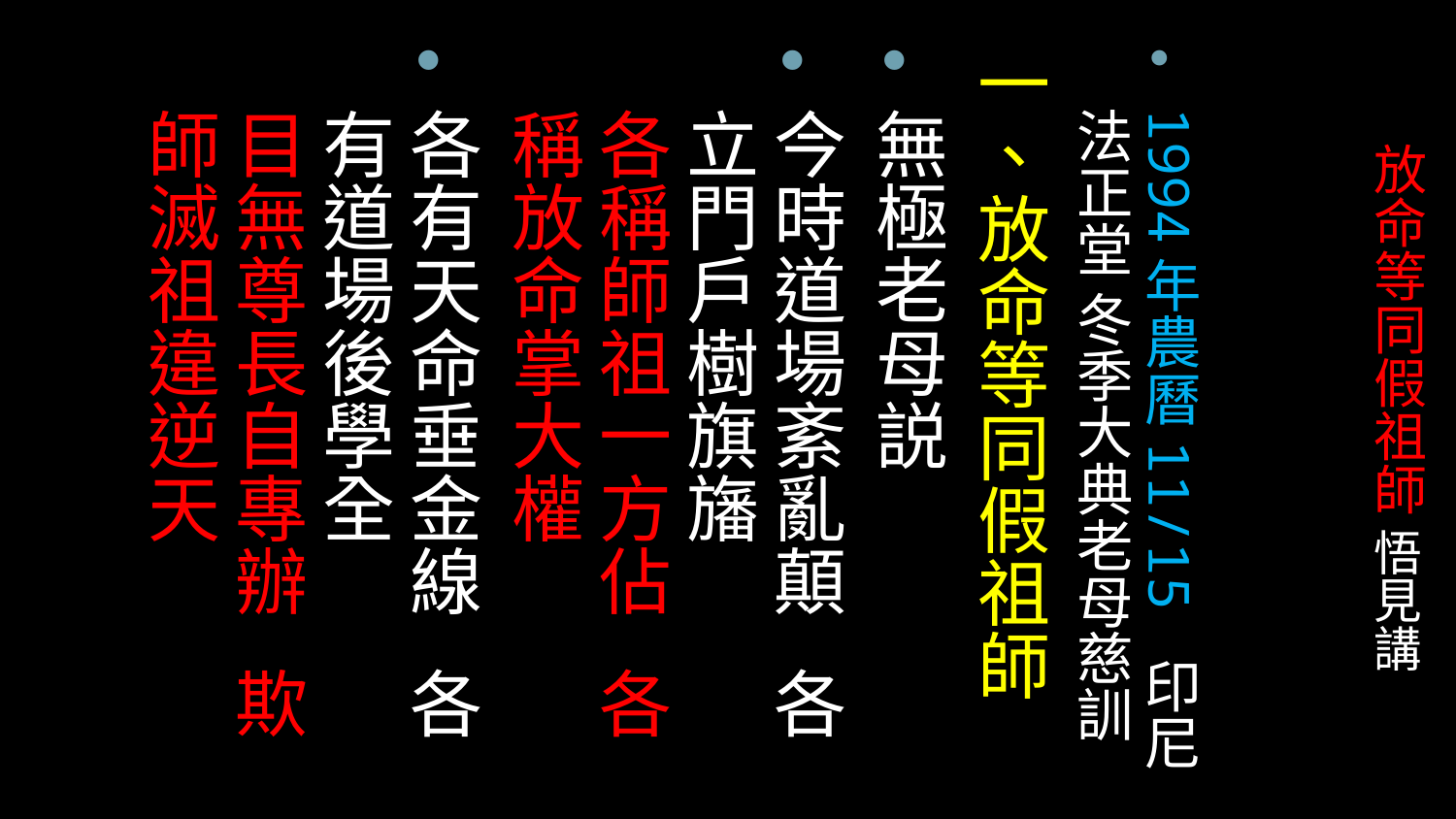

# 放命等同假祖師 悟見講
1994年農曆11/15 印尼法正堂 冬季大典老母慈訓
一、放命等同假祖師
無極老母説
今時道場紊亂顛   各立門戶樹旗旛
各稱師祖一方佔   各稱放命掌大權
各有天命垂金線   各有道場後學全
目無尊長自專辦   欺師滅祖違逆天